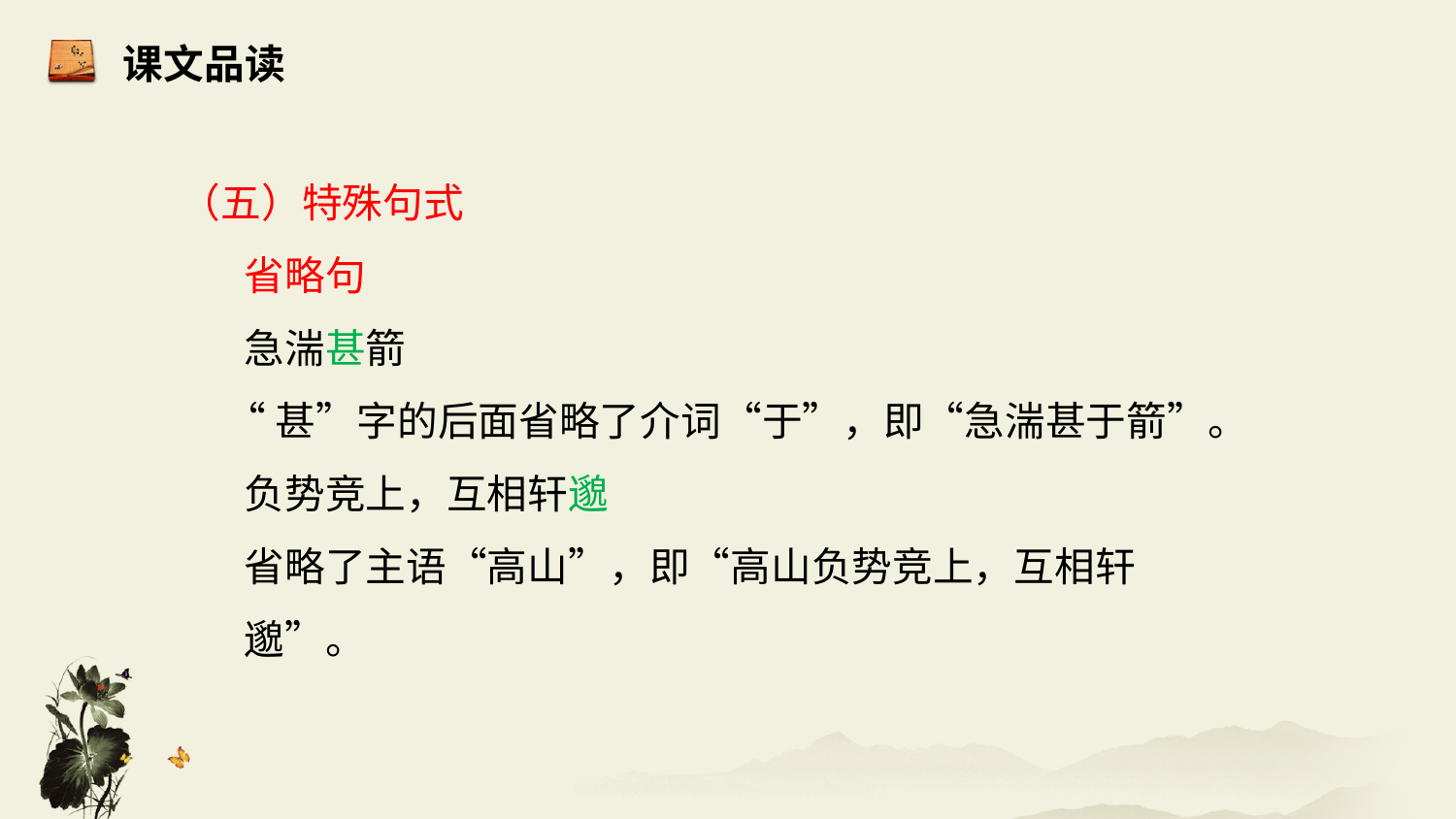

课文品读
（五）特殊句式
      省略句
      急湍甚箭
     “甚”字的后面省略了介词“于”，即“急湍甚于箭”。
      负势竞上，互相轩邈
      省略了主语“高山”，即“高山负势竞上，互相轩
      邈”。